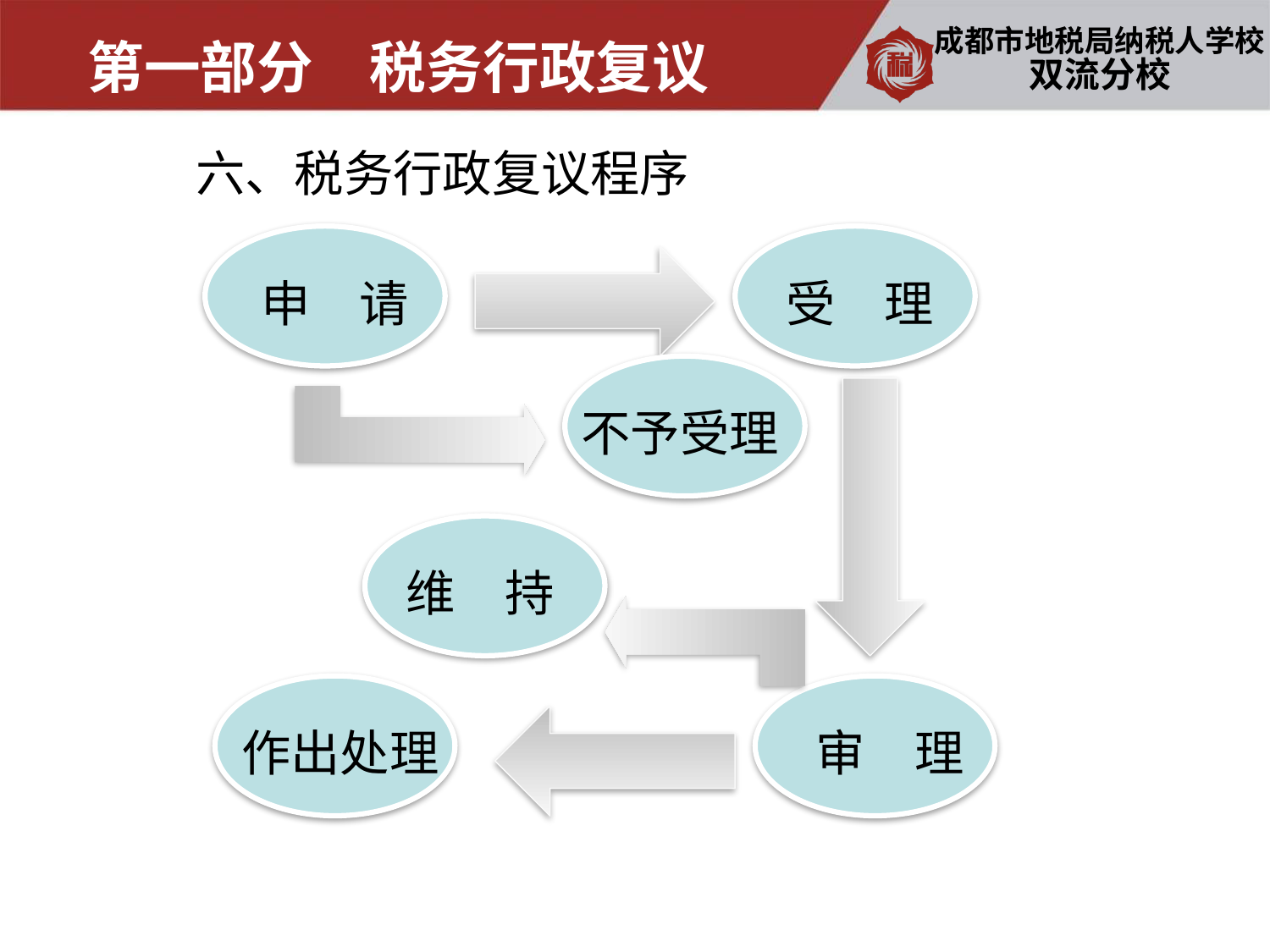

第一部分　税务行政复议
双流分校
　　六、税务行政复议程序

申　请

受　理

不予受理

维　持

作出处理

审　理